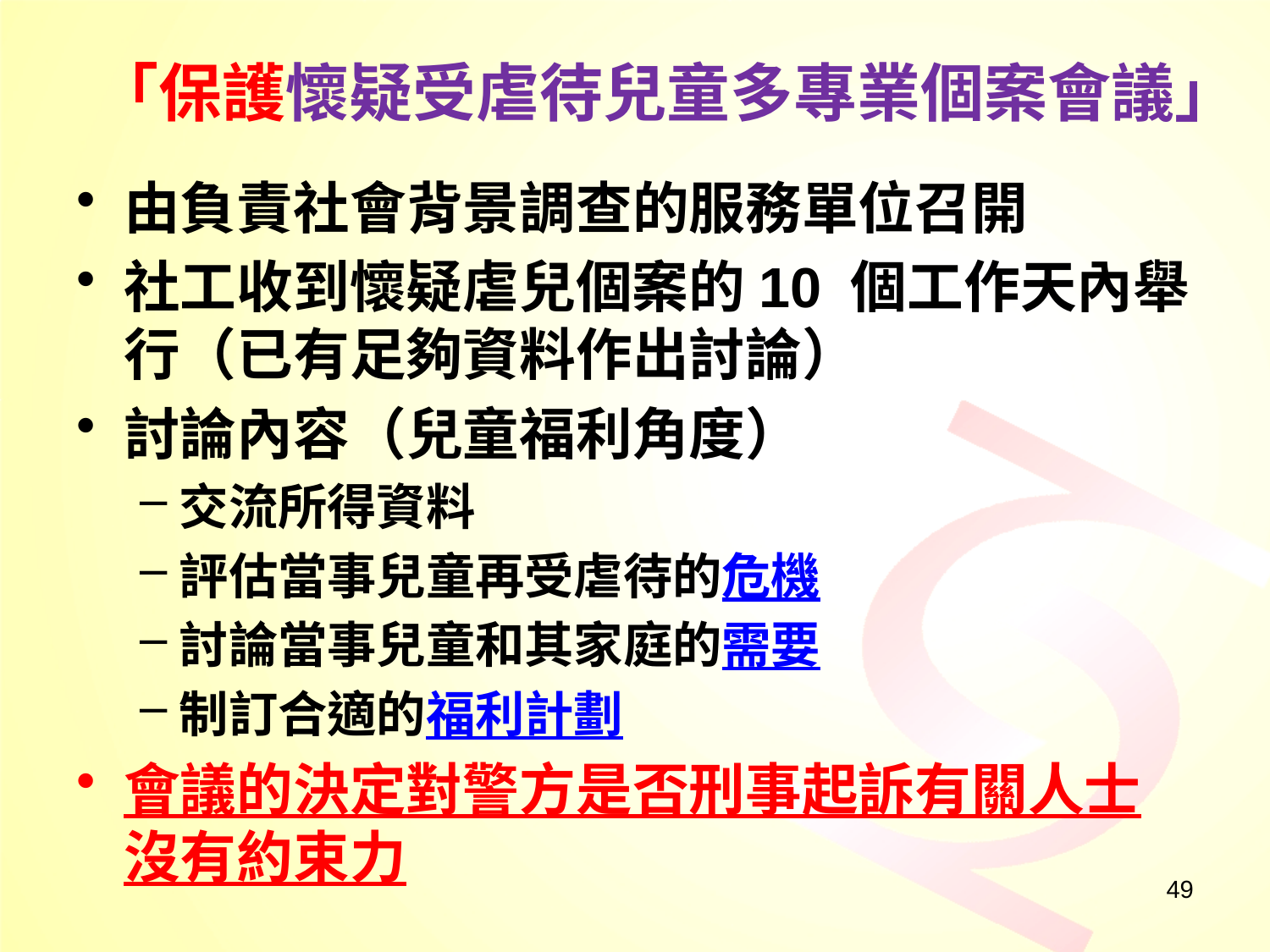

# 「保護懷疑受虐待兒童多專業個案會議」
由負責社會背景調查的服務單位召開
社工收到懷疑虐兒個案的10 個工作天內舉行（已有足夠資料作出討論）
討論內容（兒童福利角度）
交流所得資料
評估當事兒童再受虐待的危機
討論當事兒童和其家庭的需要
制訂合適的福利計劃
會議的決定對警方是否刑事起訴有關人士沒有約束力

49